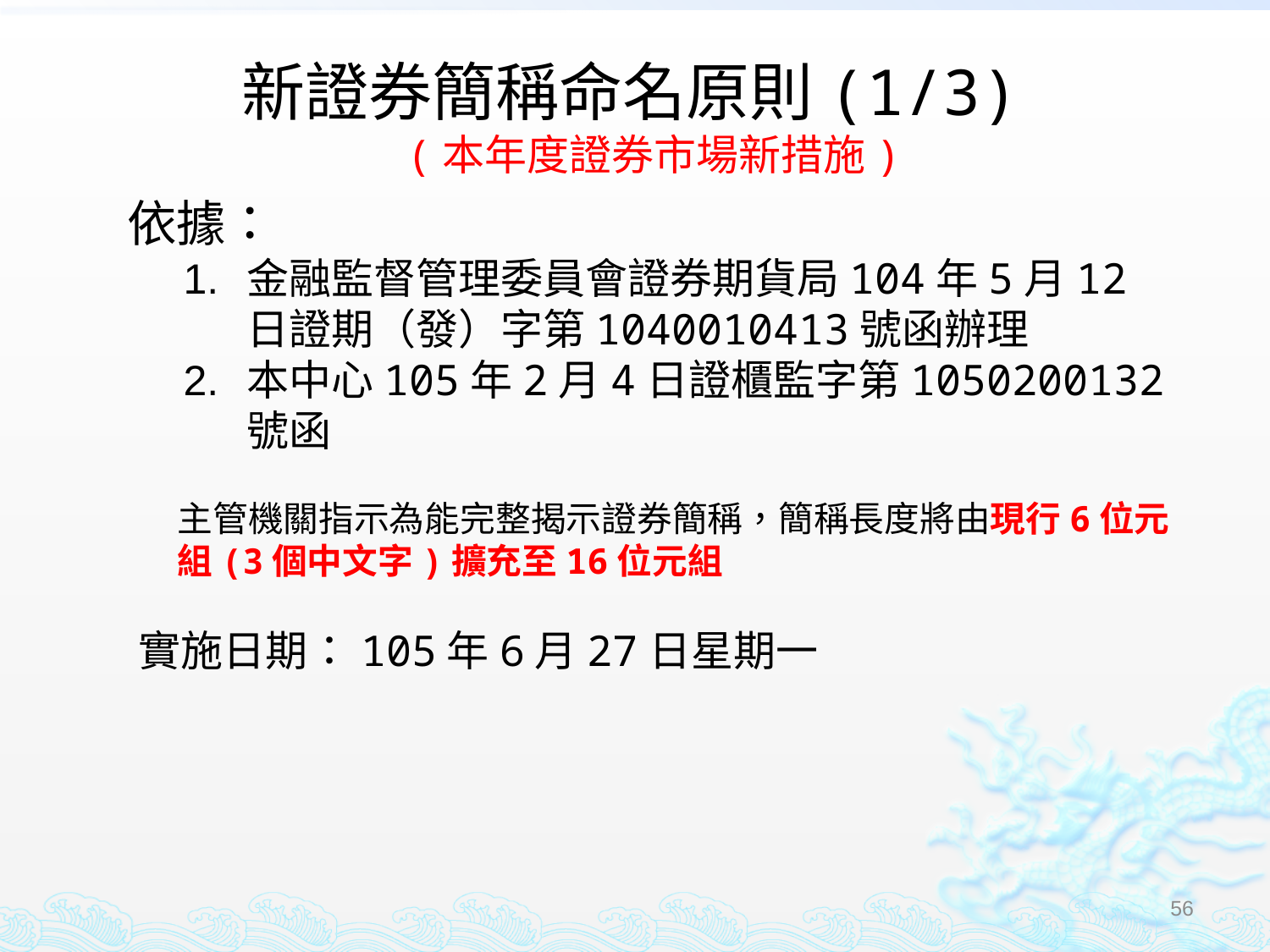

# 新證券簡稱命名原則(1/3) (本年度證券市場新措施)
依據：
金融監督管理委員會證券期貨局104年5月12日證期（發）字第1040010413號函辦理
本中心105年2月4日證櫃監字第1050200132號函

主管機關指示為能完整揭示證券簡稱，簡稱長度將由現行6位元組(3個中文字)擴充至16位元組

實施日期：105年6月27日星期一

56